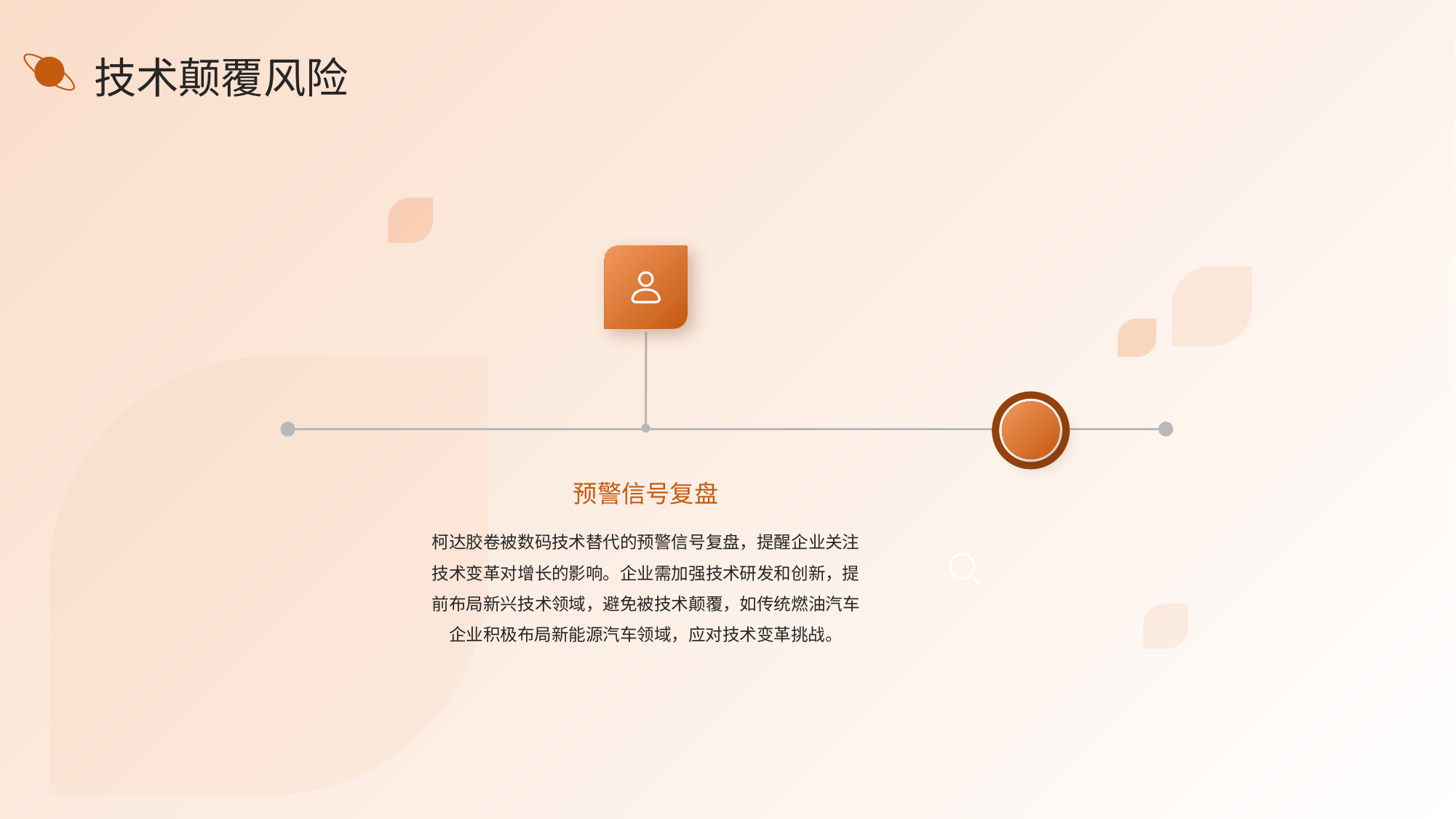

技术颠覆风险

预警信号复盘
柯达胶卷被数码技术替代的预警信号复盘，提醒企业关注技术变革对增长的影响。企业需加强技术研发和创新，提前布局新兴技术领域，避免被技术颠覆，如传统燃油汽车企业积极布局新能源汽车领域，应对技术变革挑战。